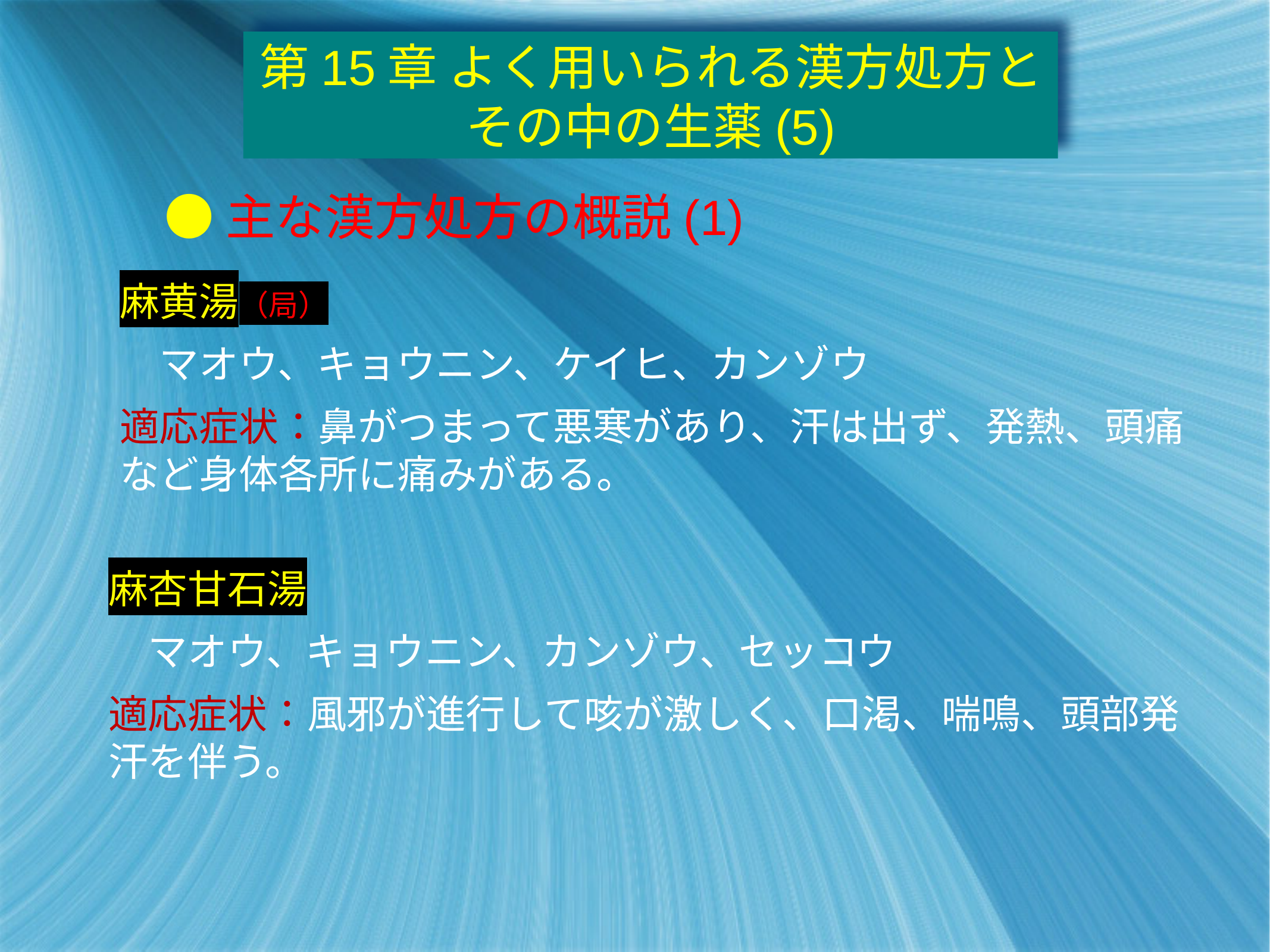

第15章 よく用いられる漢方処方とその中の生薬(5)
●主な漢方処方の概説(1)
麻黄湯（局）
　マオウ、キョウニン、ケイヒ、カンゾウ
適応症状：鼻がつまって悪寒があり、汗は出ず、発熱、頭痛など身体各所に痛みがある。
麻杏甘石湯
　マオウ、キョウニン、カンゾウ、セッコウ
適応症状：風邪が進行して咳が激しく、口渇、喘鳴、頭部発汗を伴う。